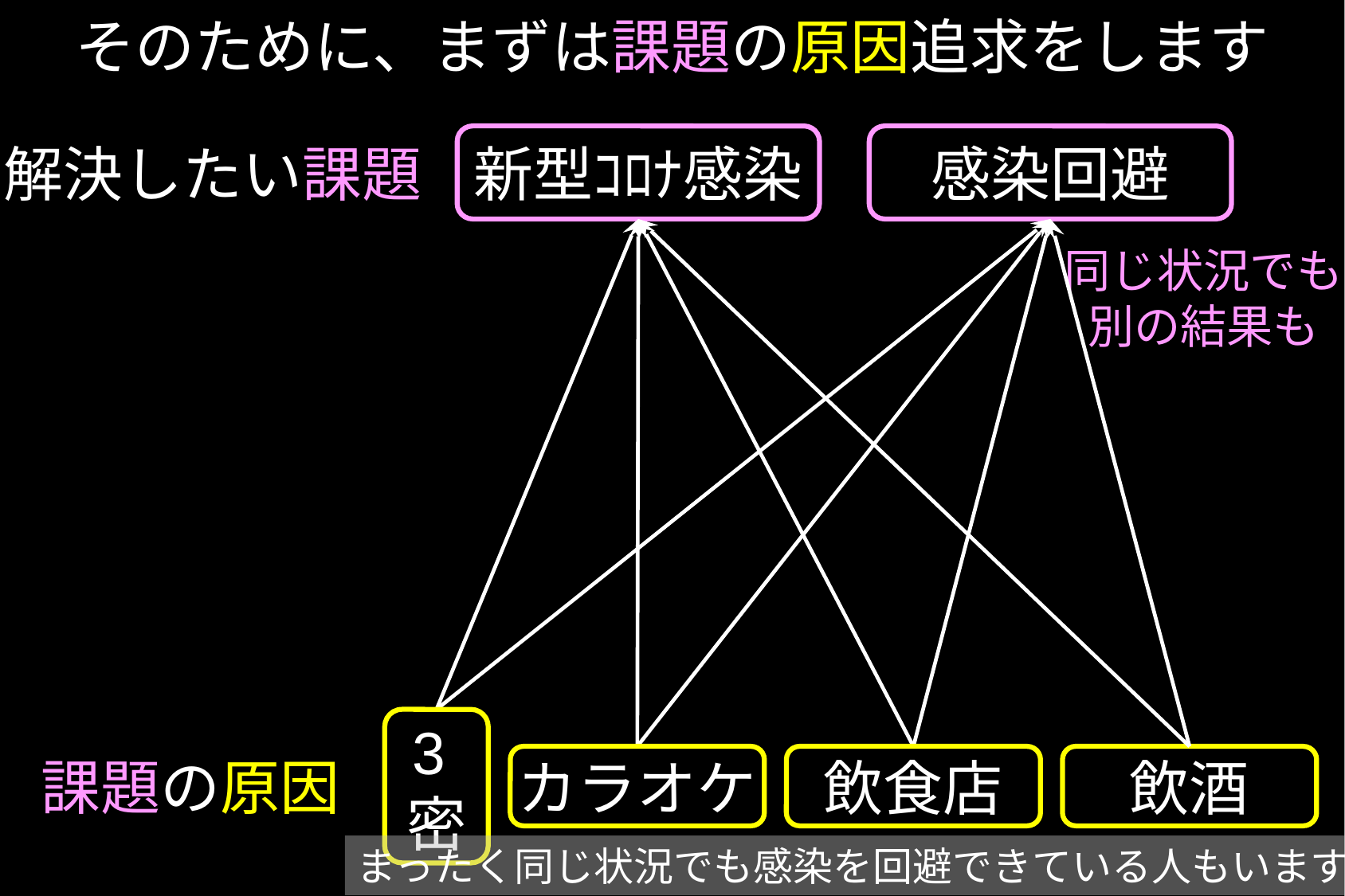

# そのために、まずは課題の原因追求をします
新型ｺﾛﾅ感染
感染回避
解決したい課題
同じ状況でも
別の結果も
課題の原因
3密
カラオケ
飲食店
飲酒
まったく同じ状況でも感染を回避できている人もいます